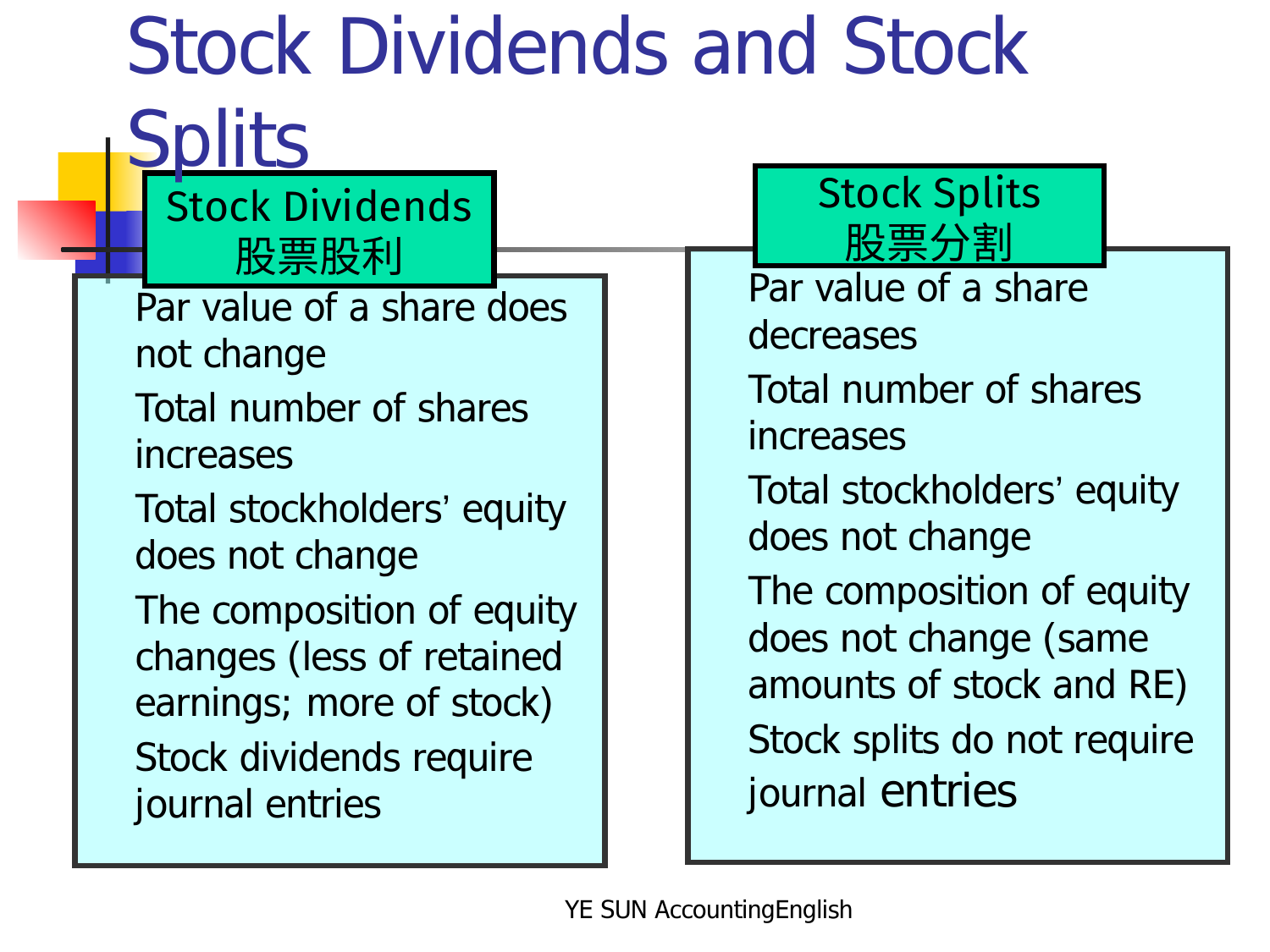

Stock Dividends and Stock Splits
Stock Splits
股票分割
Stock Dividends
股票股利
	Par value of a share decreases
	Total number of shares increases
	Total stockholders’ equity does not change
	The composition of equity does not change (same amounts of stock and RE)
	Stock splits do not require journal entries
	Par value of a share does not change
	Total number of shares increases
	Total stockholders’ equity does not change
	The composition of equity changes (less of retained earnings; more of stock)
	Stock dividends require journal entries
YE SUN AccountingEnglish
41